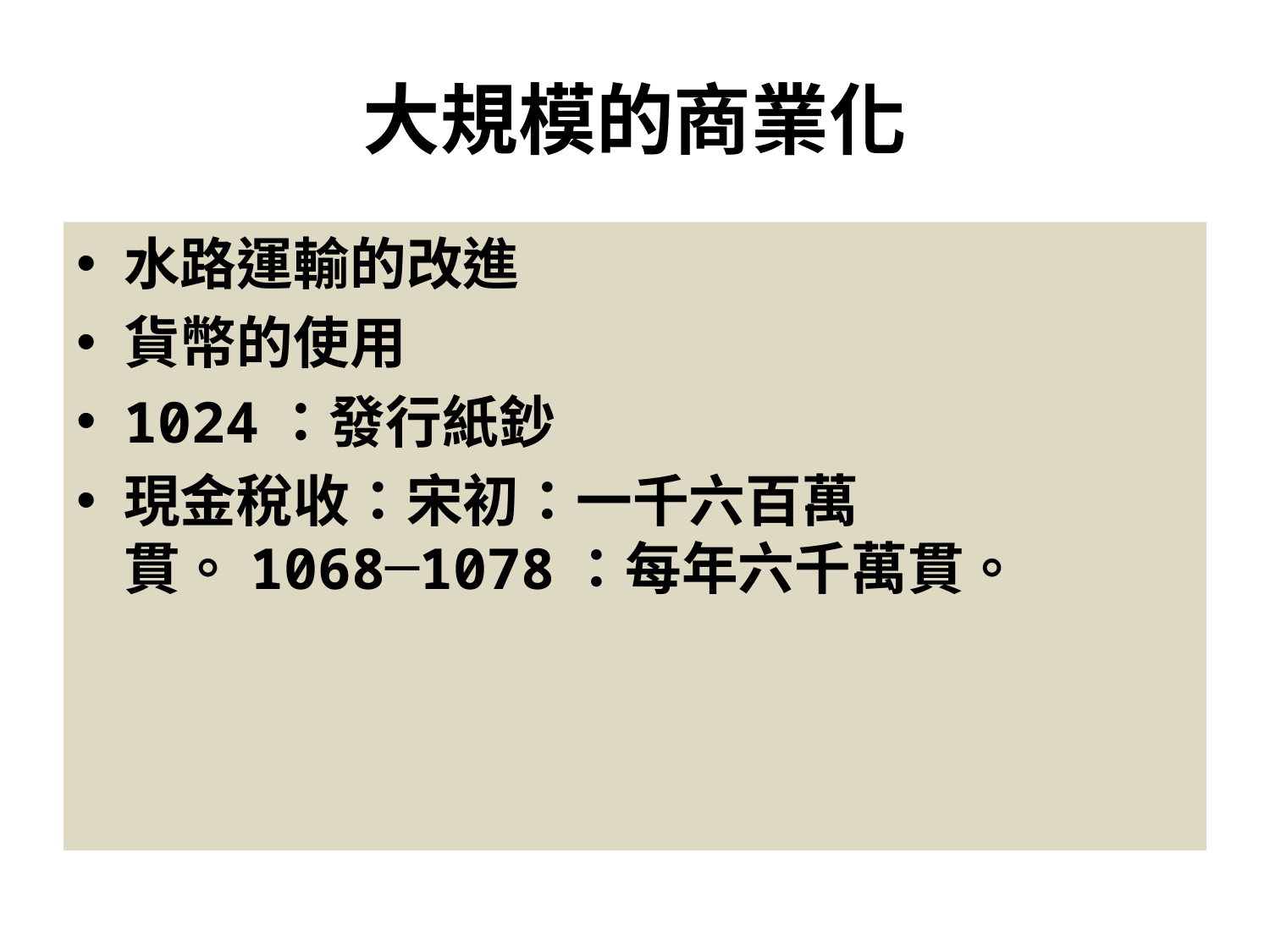

# 大規模的商業化
水路運輸的改進
貨幣的使用
1024：發行紙鈔
現金稅收：宋初：一千六百萬貫。1068─1078：每年六千萬貫。